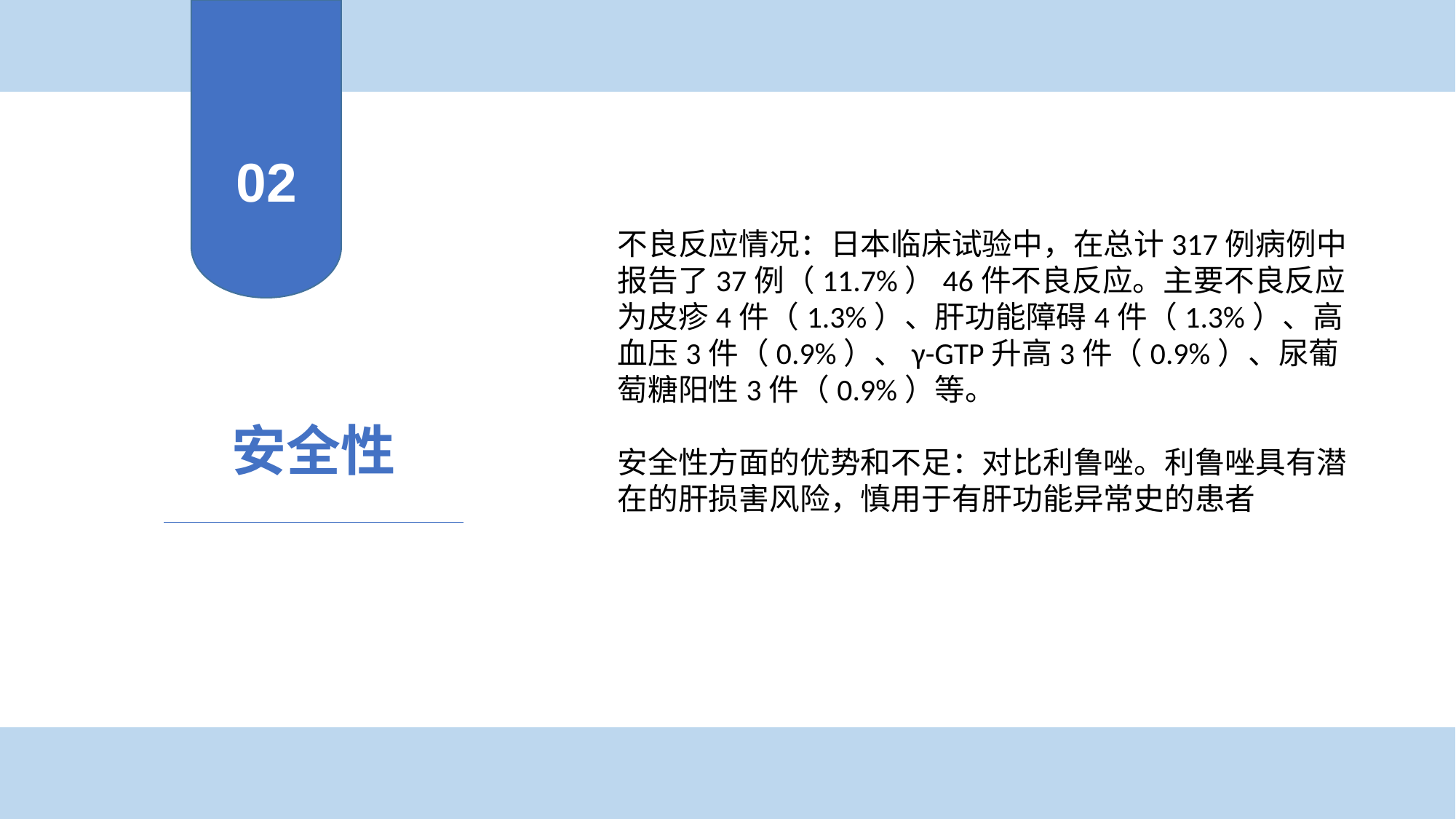

02

不良反应情况：日本临床试验中，在总计317例病例中报告了37例（11.7%）46件不良反应。主要不良反应为皮疹4件（1.3%）、肝功能障碍4件（1.3%）、高血压3件（0.9%）、γ-GTP升高3件（0.9%）、尿葡萄糖阳性3件（0.9%）等。

安全性方面的优势和不足：对比利鲁唑。利鲁唑具有潜在的肝损害风险，慎用于有肝功能异常史的患者
安全性